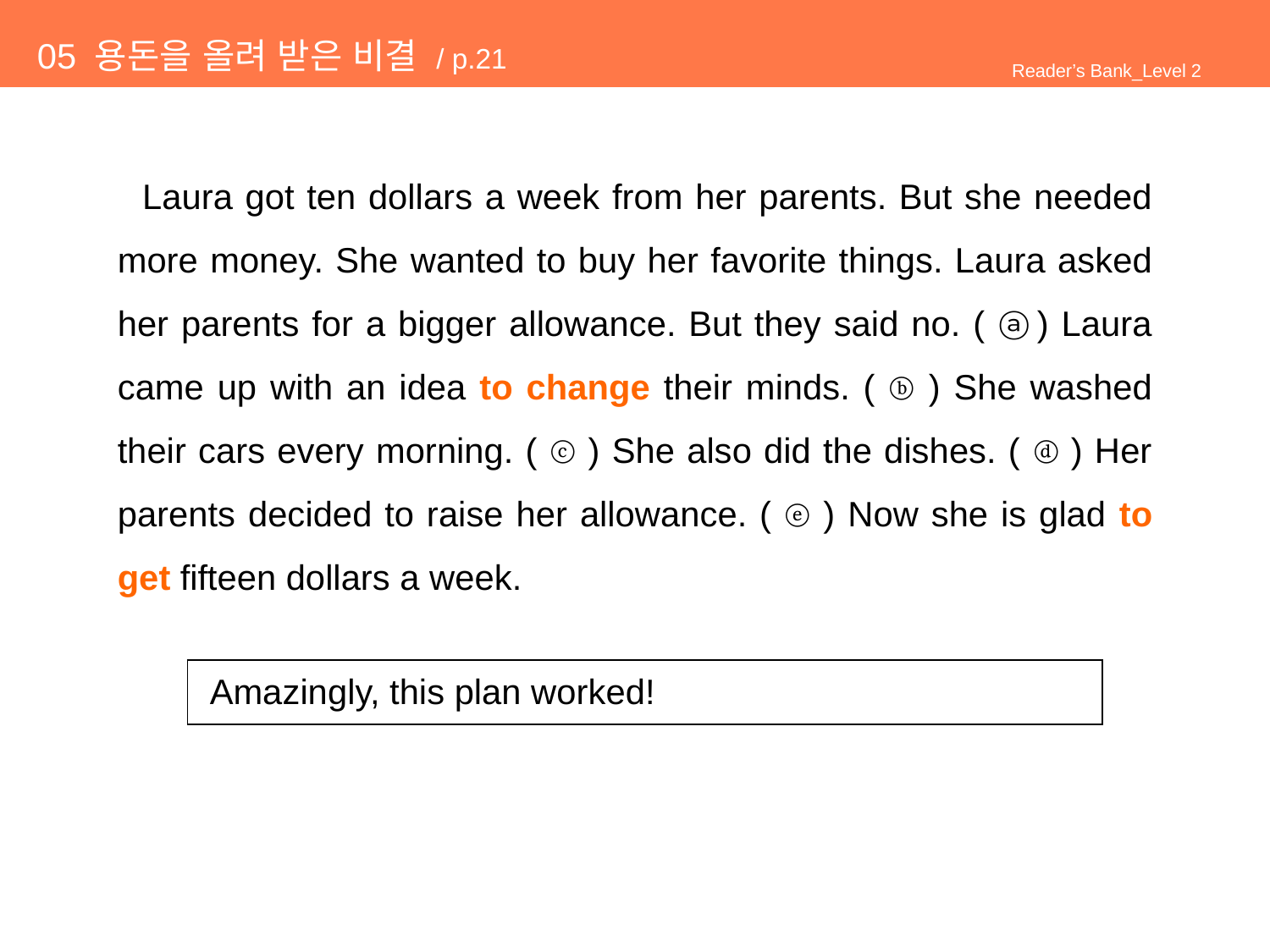

# 05 용돈을 올려 받은 비결 / p.21
Reader’s Bank_Level 2
  Laura got ten dollars a week from her parents. But she needed more money. She wanted to buy her favorite things. Laura asked her parents for a bigger allowance. But they said no. ( ⓐ ) Laura came up with an idea to change their minds. ( ⓑ ) She washed their cars every morning. ( ⓒ ) She also did the dishes. ( ⓓ ) Her parents decided to raise her allowance. ( ⓔ ) Now she is glad to get fifteen dollars a week.
| Amazingly, this plan worked! |
| --- |